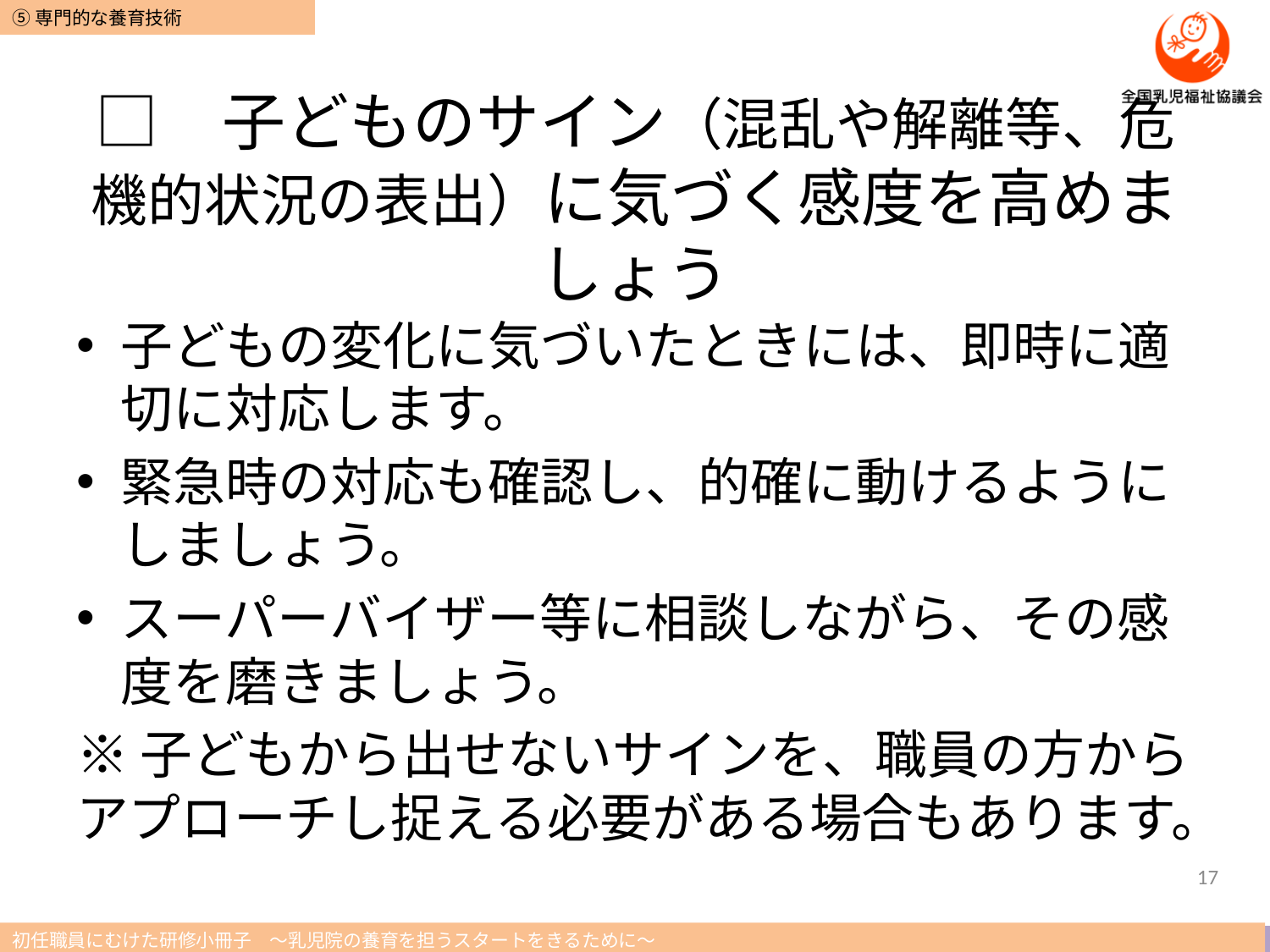

# □	子どものサイン（混乱や解離等、危機的状況の表出）に気づく感度を高めましょう
子どもの変化に気づいたときには、即時に適切に対応します。
緊急時の対応も確認し、的確に動けるようにしましょう。
スーパーバイザー等に相談しながら、その感度を磨きましょう。
※子どもから出せないサインを、職員の方からアプローチし捉える必要がある場合もあります。

17